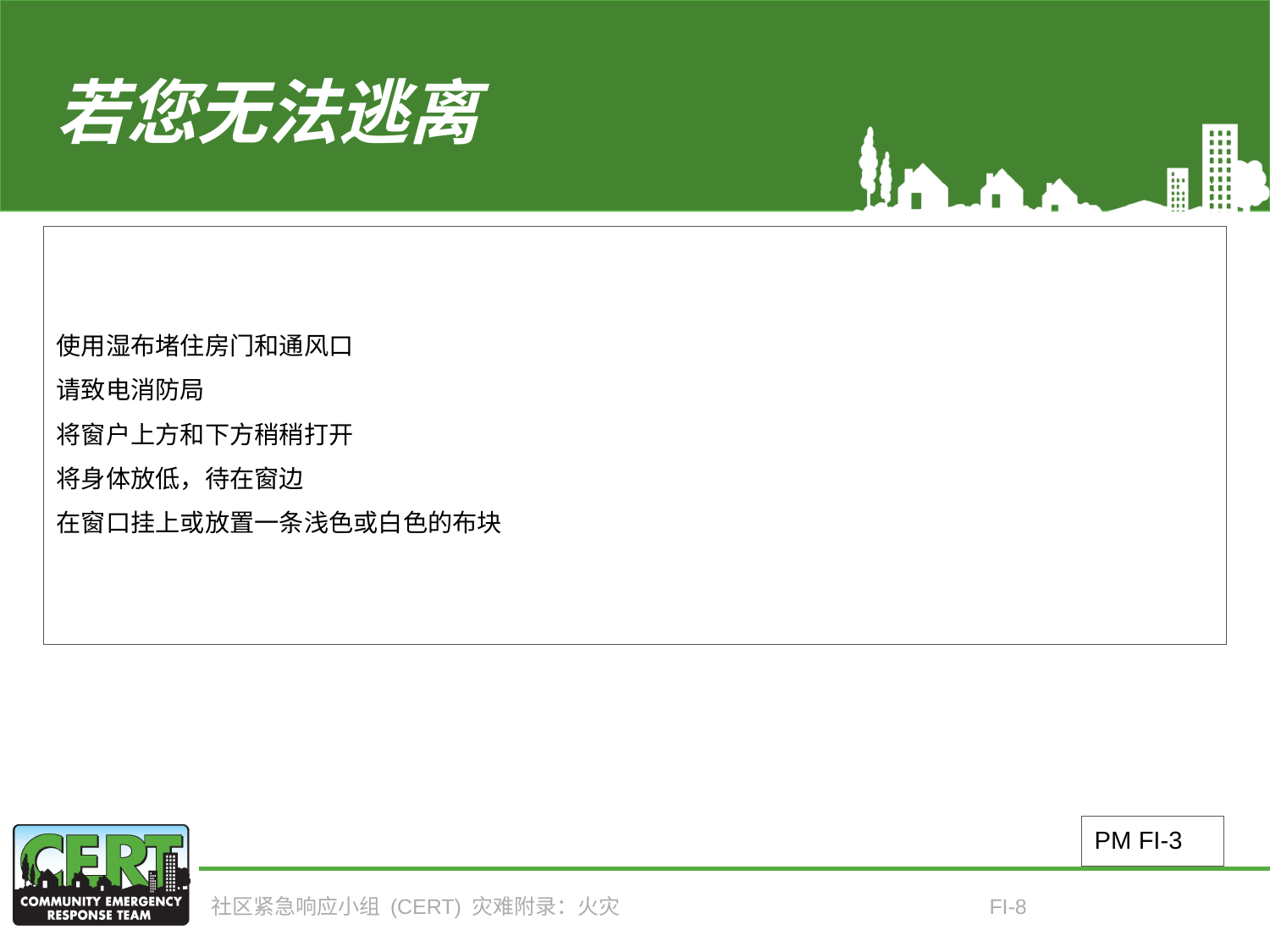

# 若您无法逃离
使用湿布堵住房门和通风口
请致电消防局
将窗户上方和下方稍稍打开
将身体放低，待在窗边
在窗口挂上或放置一条浅色或白色的布块
PM FI-3
社区紧急响应小组 (CERT) 灾难附录：火灾
FI-8